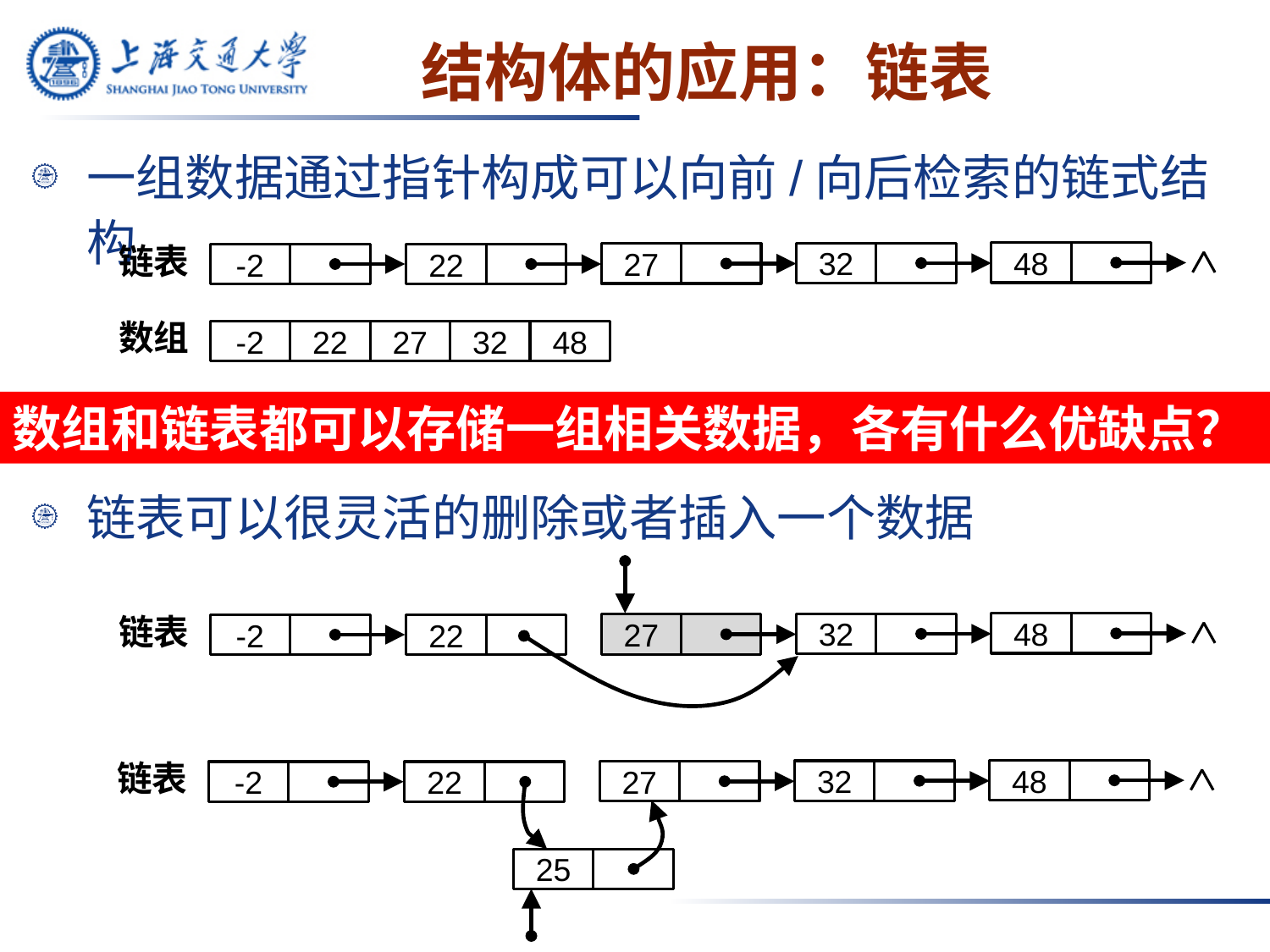

# 结构体的应用：链表
一组数据通过指针构成可以向前/向后检索的链式结构
链表
48

32

27

-2

22

数组
-2
22
27
32
48
数组和链表都可以存储一组相关数据，各有什么优缺点？
链表可以很灵活的删除或者插入一个数据
链表
48

32

27

-2

22

链表
48

32

27

-2

22

25